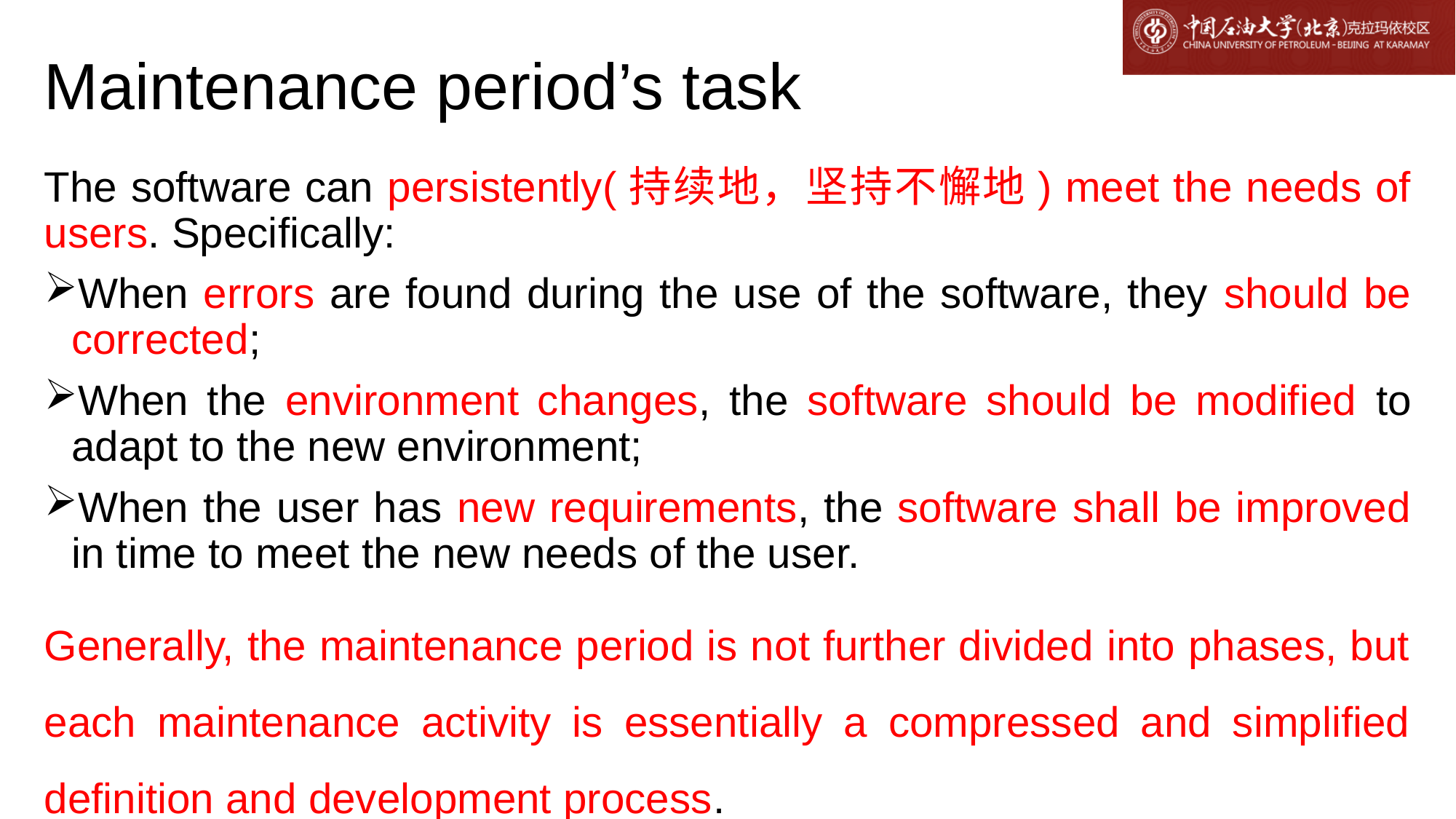

# Maintenance period’s task
The software can persistently(持续地，坚持不懈地) meet the needs of users. Specifically:
When errors are found during the use of the software, they should be corrected;
When the environment changes, the software should be modified to adapt to the new environment;
When the user has new requirements, the software shall be improved in time to meet the new needs of the user.
Generally, the maintenance period is not further divided into phases, but each maintenance activity is essentially a compressed and simplified definition and development process.